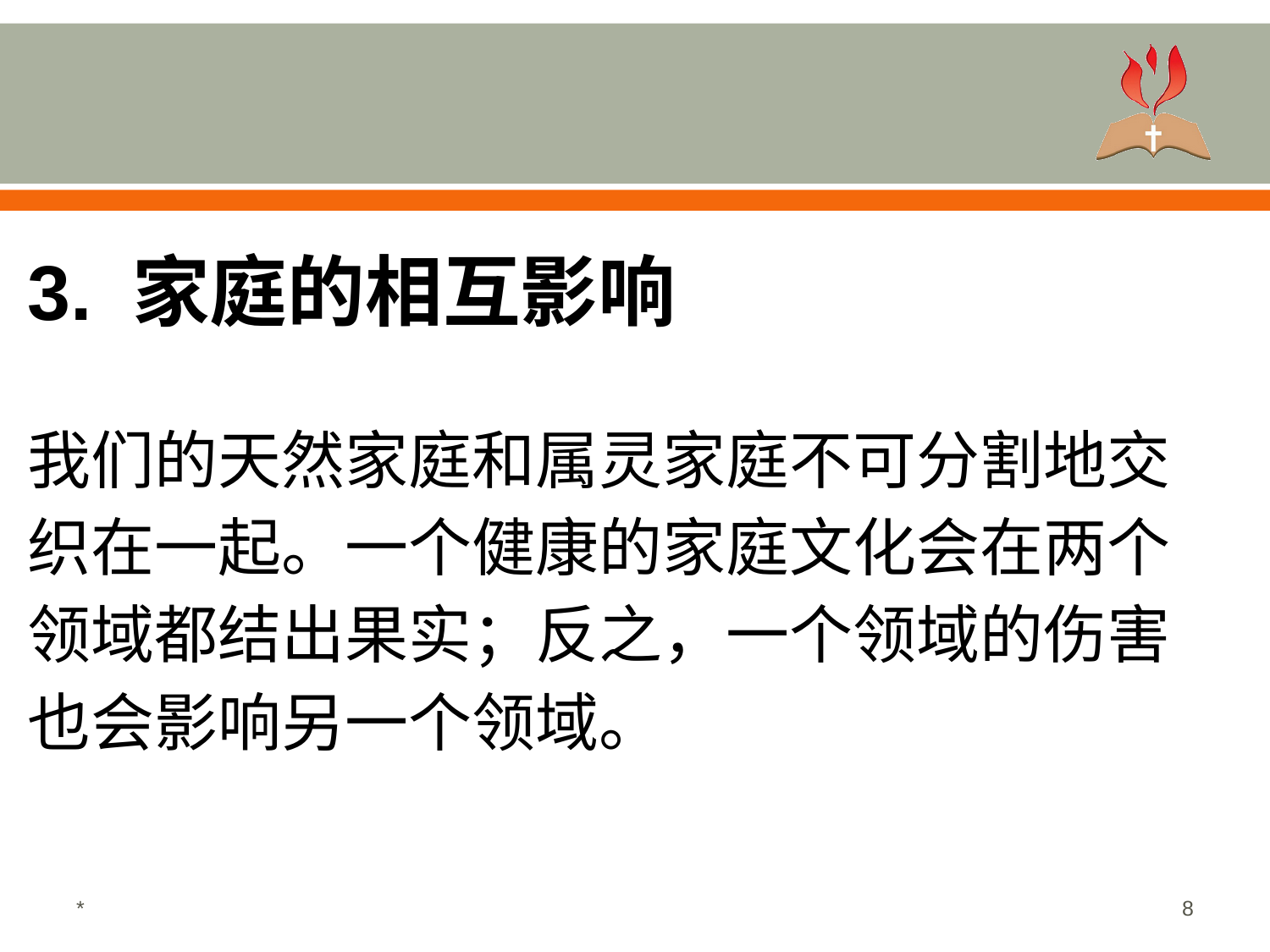

#
3. 家庭的相互影响

我们的天然家庭和属灵家庭不可分割地交织在一起。一个健康的家庭文化会在两个领域都结出果实；反之，一个领域的伤害也会影响另一个领域。

*
8